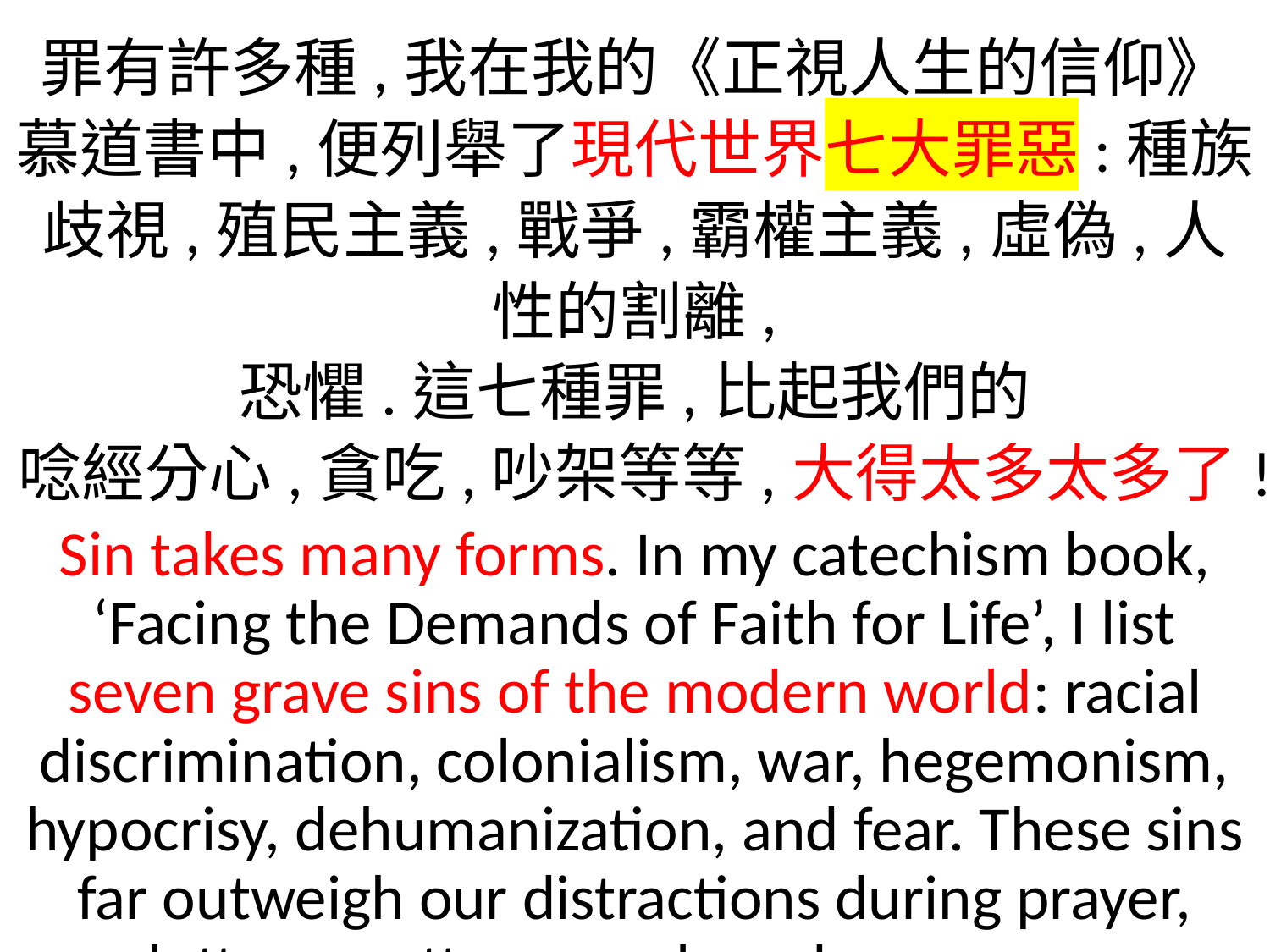

罪有許多種,我在我的《正視人生的信仰》慕道書中,便列舉了現代世界七大罪惡:種族歧視,殖民主義,戰爭,霸權主義,虛偽,人性的割離,
恐懼.這七種罪,比起我們的
唸經分心,貪吃,吵架等等,大得太多太多了!
Sin takes many forms. In my catechism book, ‘Facing the Demands of Faith for Life’, I list seven grave sins of the modern world: racial discrimination, colonialism, war, hegemonism, hypocrisy, dehumanization, and fear. These sins far outweigh our distractions during prayer, gluttony, petty quarrels and many more.